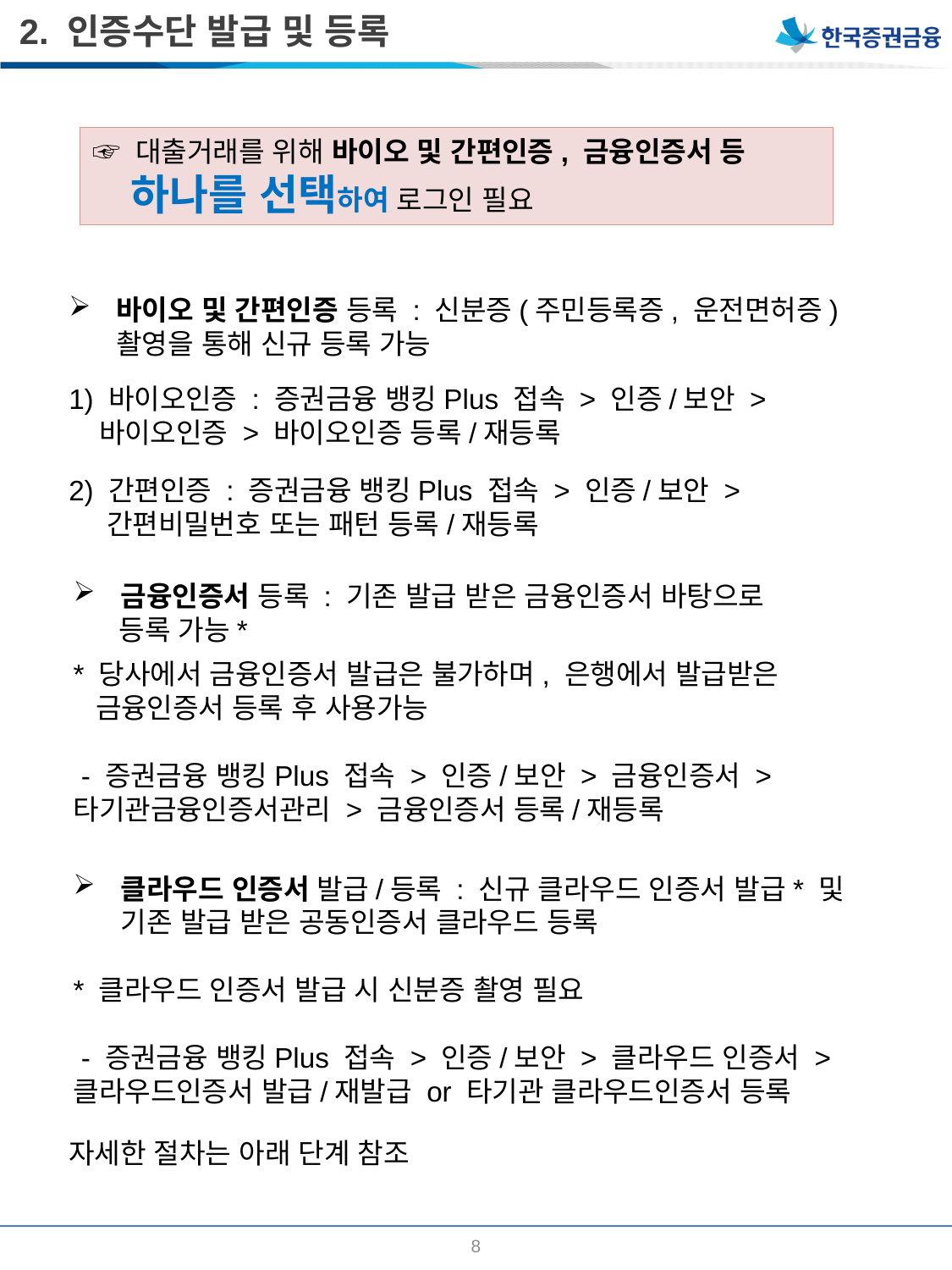

# 2. 인증수단 발급 및 등록

☞ 대출거래를 위해 바이오 및 간편인증, 금융인증서 등
    하나를 선택하여 로그인 필요

바이오 및 간편인증 등록 : 신분증(주민등록증, 운전면허증) 촬영을 통해 신규 등록 가능

1) 바이오인증 : 증권금융 뱅킹Plus 접속 > 인증/보안 >
   바이오인증 > 바이오인증 등록/재등록

2) 간편인증 : 증권금융 뱅킹Plus 접속 > 인증/보안 >
    간편비밀번호 또는 패턴 등록/재등록
금융인증서 등록 : 기존 발급 받은 금융인증서 바탕으로
     등록 가능*

* 당사에서 금융인증서 발급은 불가하며, 은행에서 발급받은
  금융인증서 등록 후 사용가능

 - 증권금융 뱅킹Plus 접속 > 인증/보안 > 금융인증서 > 타기관금융인증서관리 > 금융인증서 등록/재등록
클라우드 인증서 발급/등록 : 신규 클라우드 인증서 발급* 및 기존 발급 받은 공동인증서 클라우드 등록

* 클라우드 인증서 발급 시 신분증 촬영 필요

 - 증권금융 뱅킹Plus 접속 > 인증/보안 > 클라우드 인증서 > 클라우드인증서 발급/재발급 or 타기관 클라우드인증서 등록
자세한 절차는 아래 단계 참조
8